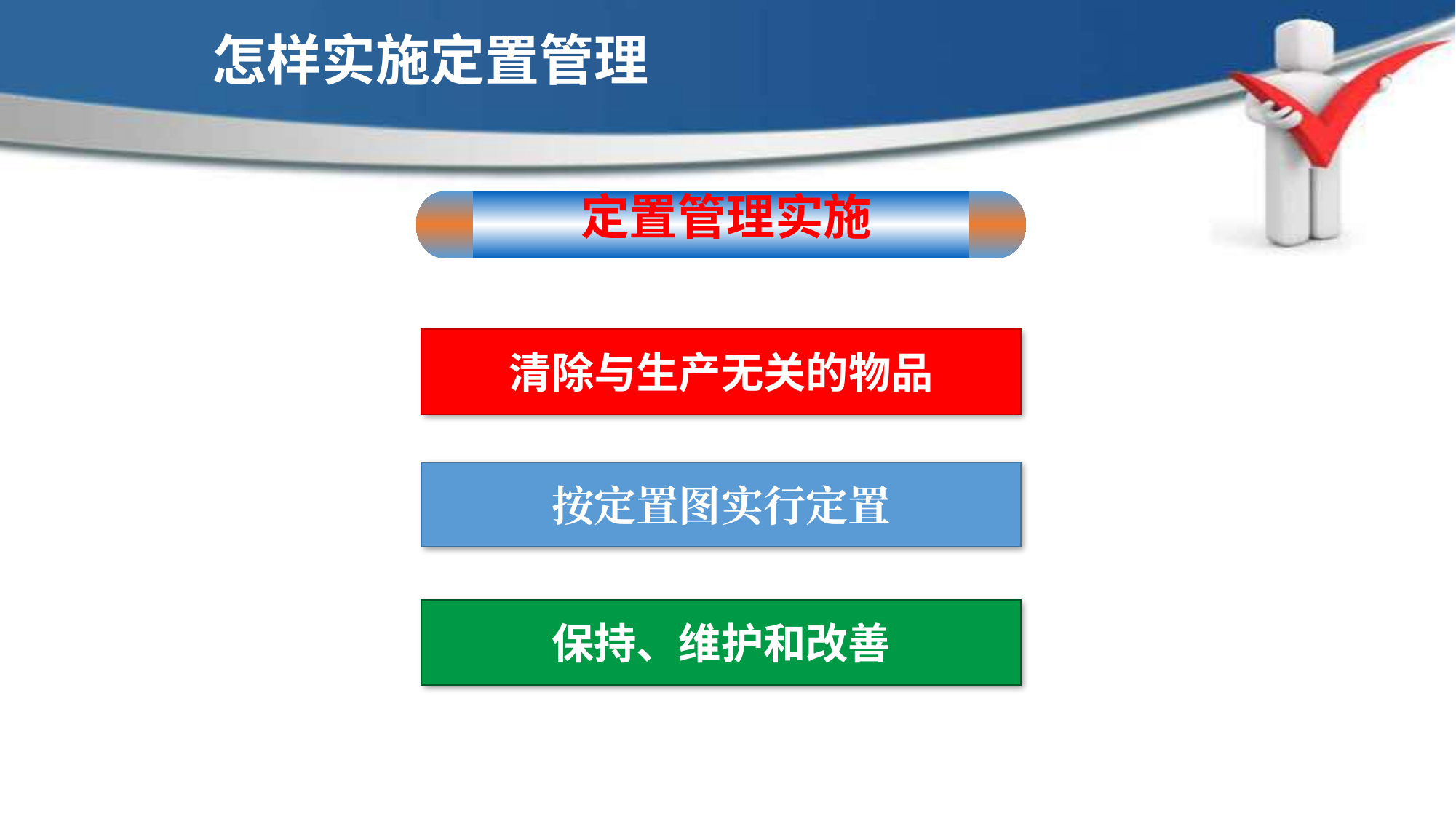

怎样实施定置管理
定置管理实施

清除与生产无关的物品
按定置图实行定置
保持、维护和改善